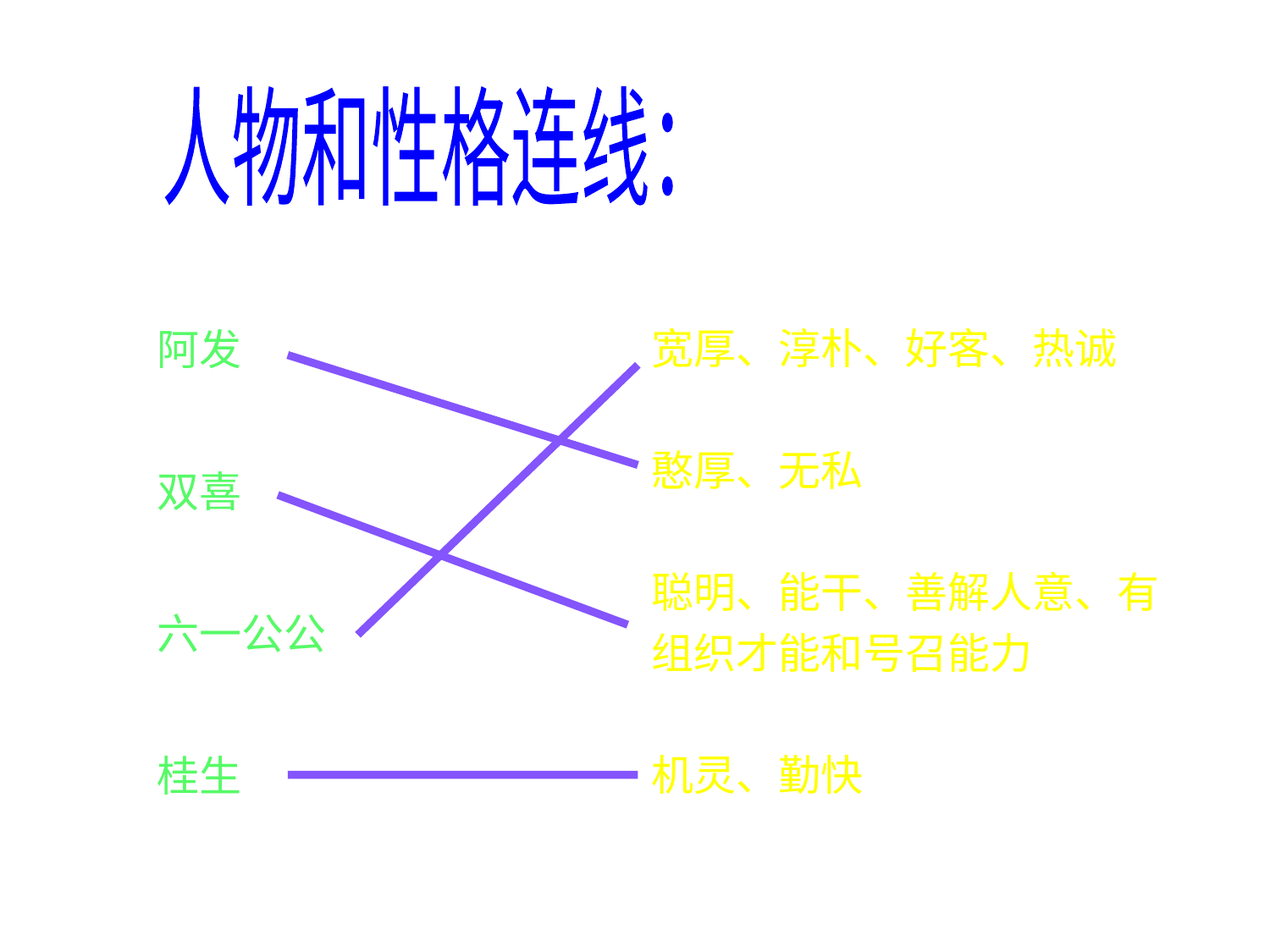

人物和性格连线：
阿发

双喜

六一公公

桂生
宽厚、淳朴、好客、热诚

憨厚、无私

聪明、能干、善解人意、有
组织才能和号召能力

机灵、勤快